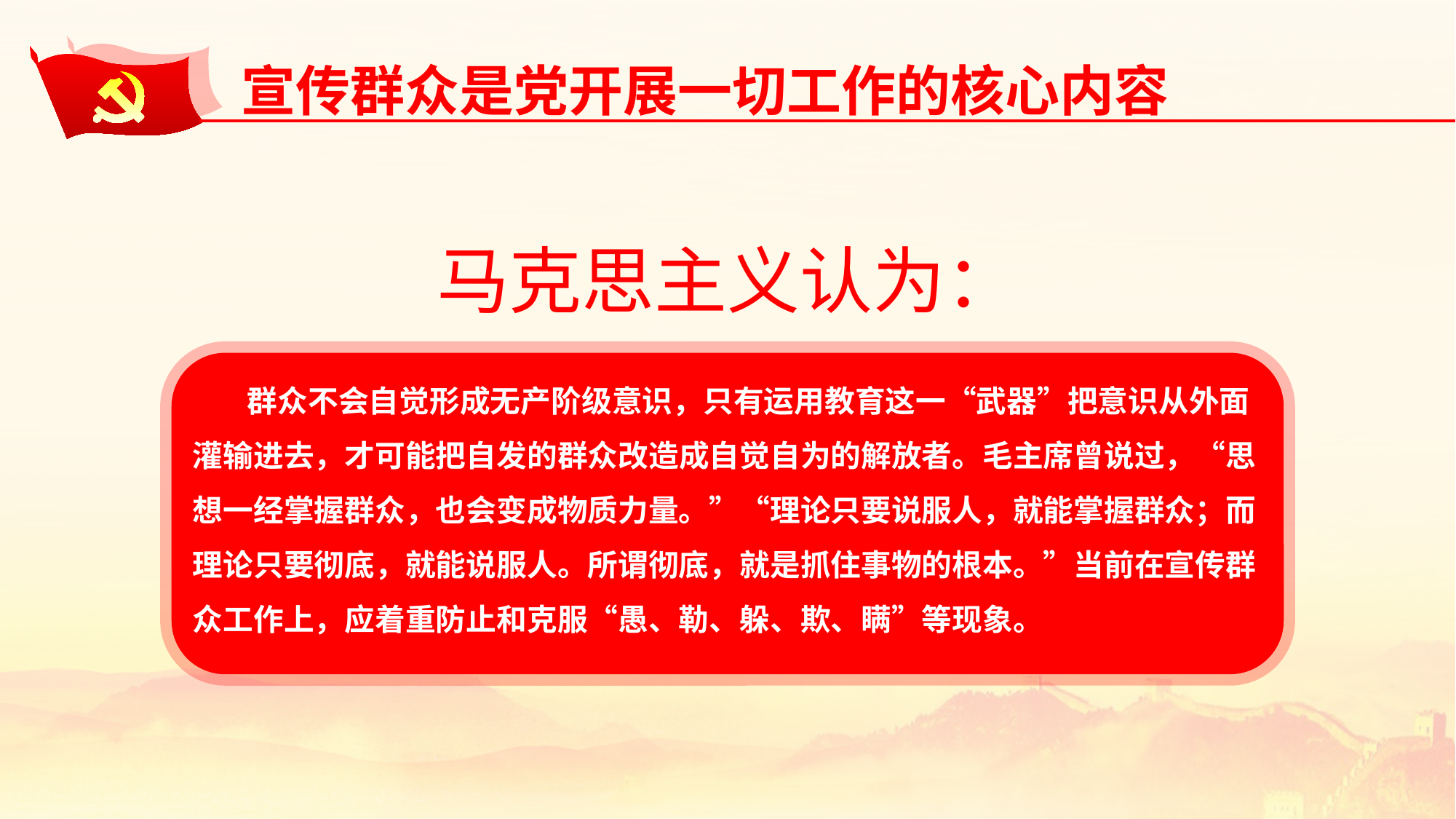

宣传群众是党开展一切工作的核心内容
马克思主义认为：

群众不会自觉形成无产阶级意识，只有运用教育这一“武器”把意识从外面灌输进去，才可能把自发的群众改造成自觉自为的解放者。毛主席曾说过，“思想一经掌握群众，也会变成物质力量。”“理论只要说服人，就能掌握群众；而理论只要彻底，就能说服人。所谓彻底，就是抓住事物的根本。”当前在宣传群众工作上，应着重防止和克服“愚、勒、躲、欺、瞒”等现象。
延时符（正式讲课时请删除）